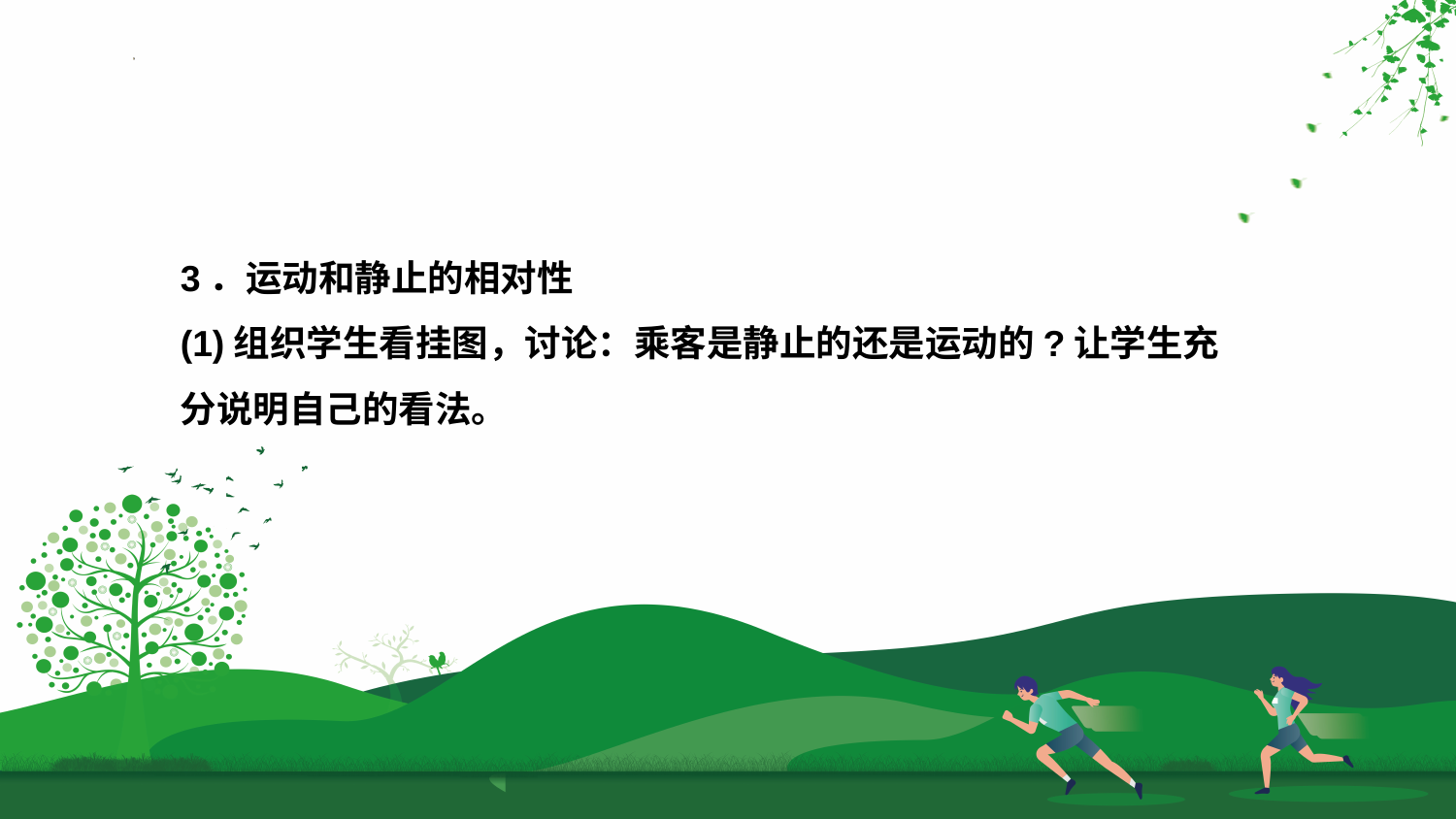

3．运动和静止的相对性
(1)组织学生看挂图，讨论：乘客是静止的还是运动的?让学生充分说明自己的看法。